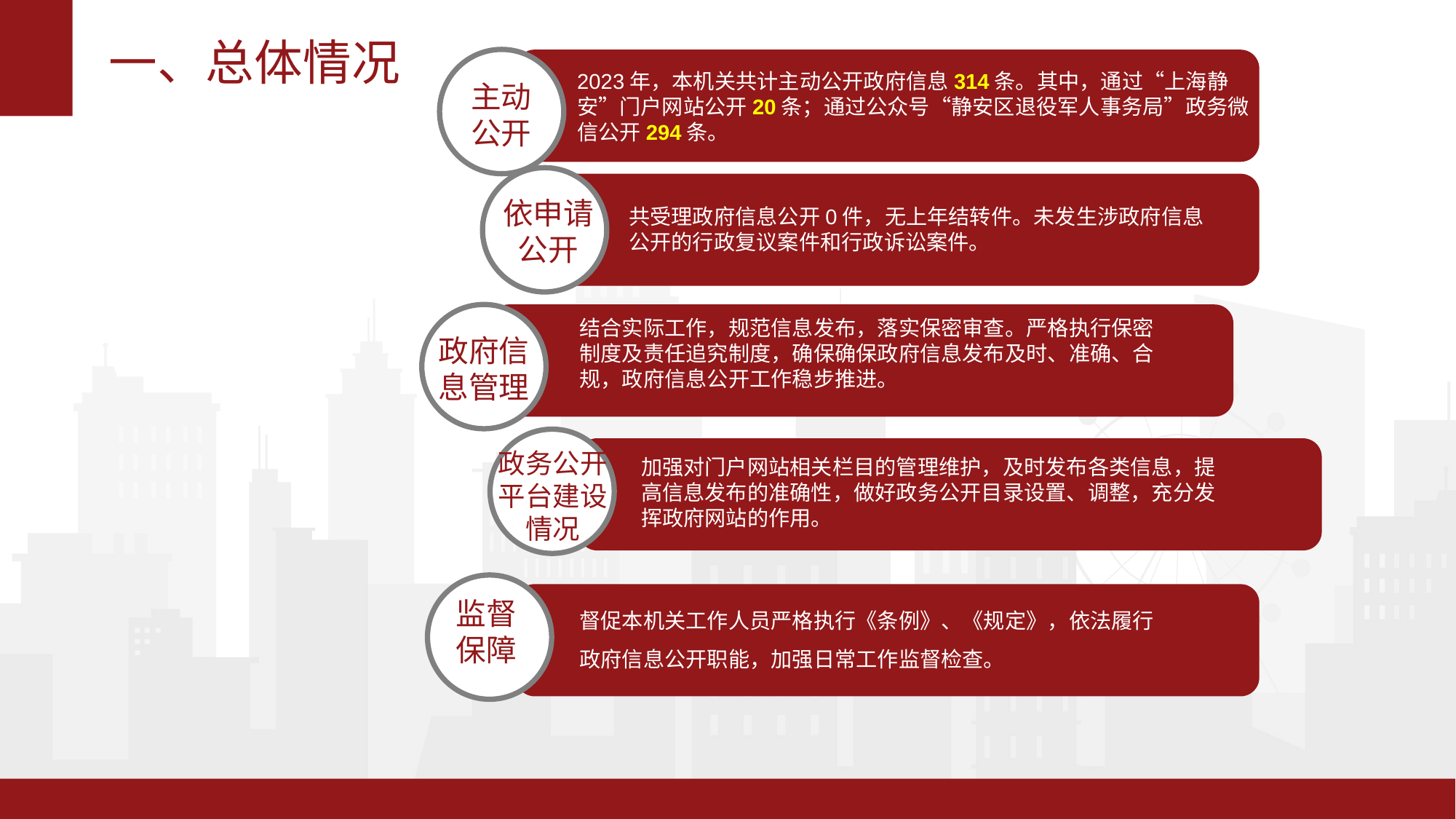

一、总体情况

2023年，本机关共计主动公开政府信息314条。其中，通过“上海静安”门户网站公开20条；通过公众号“静安区退役军人事务局”政务微信公开294条。
主动公开

依申请公开
共受理政府信息公开0件，无上年结转件。未发生涉政府信息公开的行政复议案件和行政诉讼案件。

结合实际工作，规范信息发布，落实保密审查。严格执行保密制度及责任追究制度，确保确保政府信息发布及时、准确、合规，政府信息公开工作稳步推进。
政府信息管理

政务公开平台建设情况
加强对门户网站相关栏目的管理维护，及时发布各类信息，提高信息发布的准确性，做好政务公开目录设置、调整，充分发挥政府网站的作用。

监督
保障
督促本机关工作人员严格执行《条例》、《规定》，依法履行政府信息公开职能，加强日常工作监督检查。